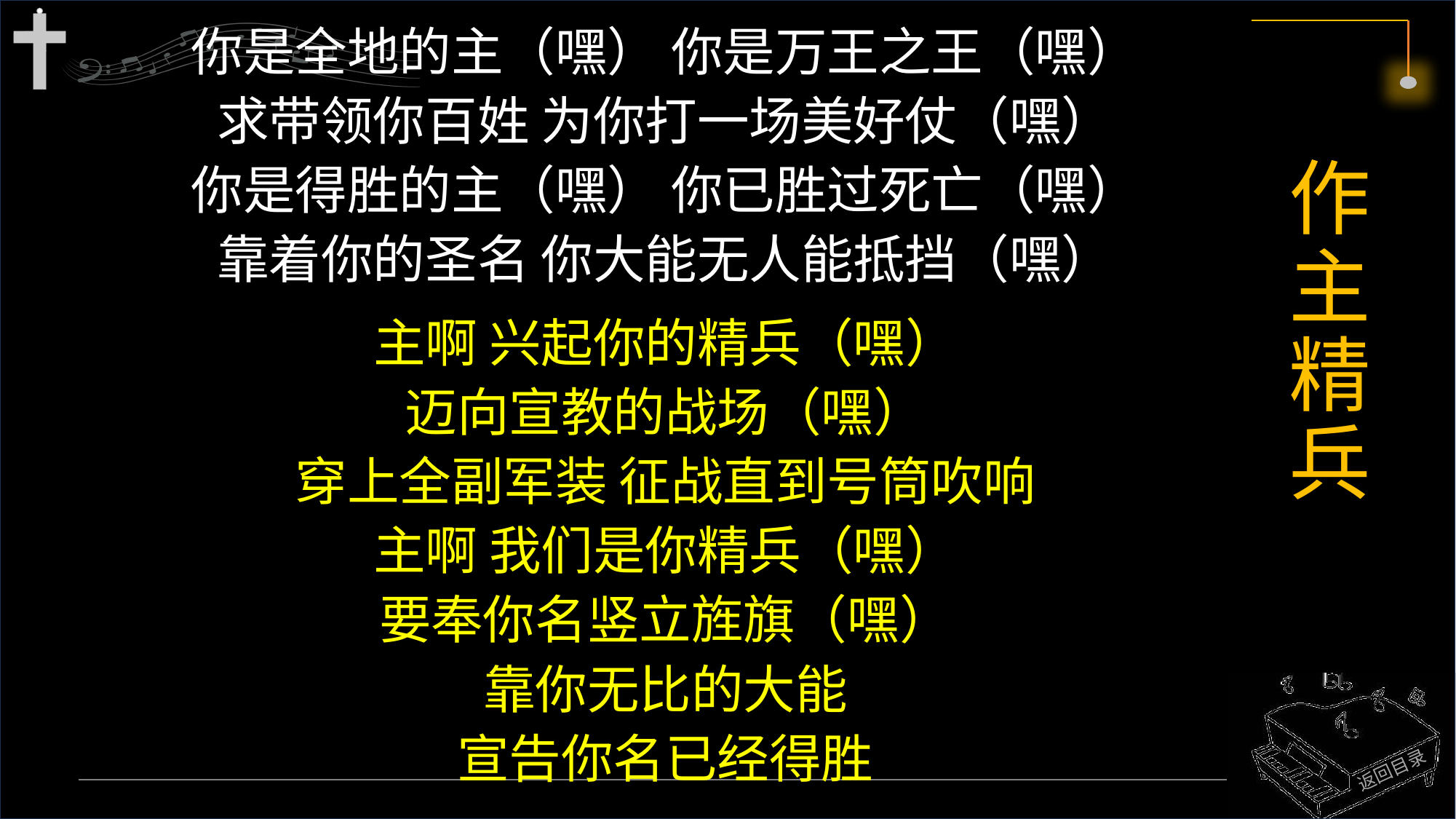

你是全地的主（嘿） 你是万王之王（嘿）
求带领你百姓 为你打一场美好仗（嘿）
你是得胜的主（嘿） 你已胜过死亡（嘿）
靠着你的圣名 你大能无人能抵挡（嘿）

主啊 兴起你的精兵（嘿）
迈向宣教的战场（嘿）
穿上全副军装 征战直到号筒吹响
主啊 我们是你精兵（嘿）
要奉你名竖立旌旗（嘿）
靠你无比的大能
宣告你名已经得胜
# 作主精兵